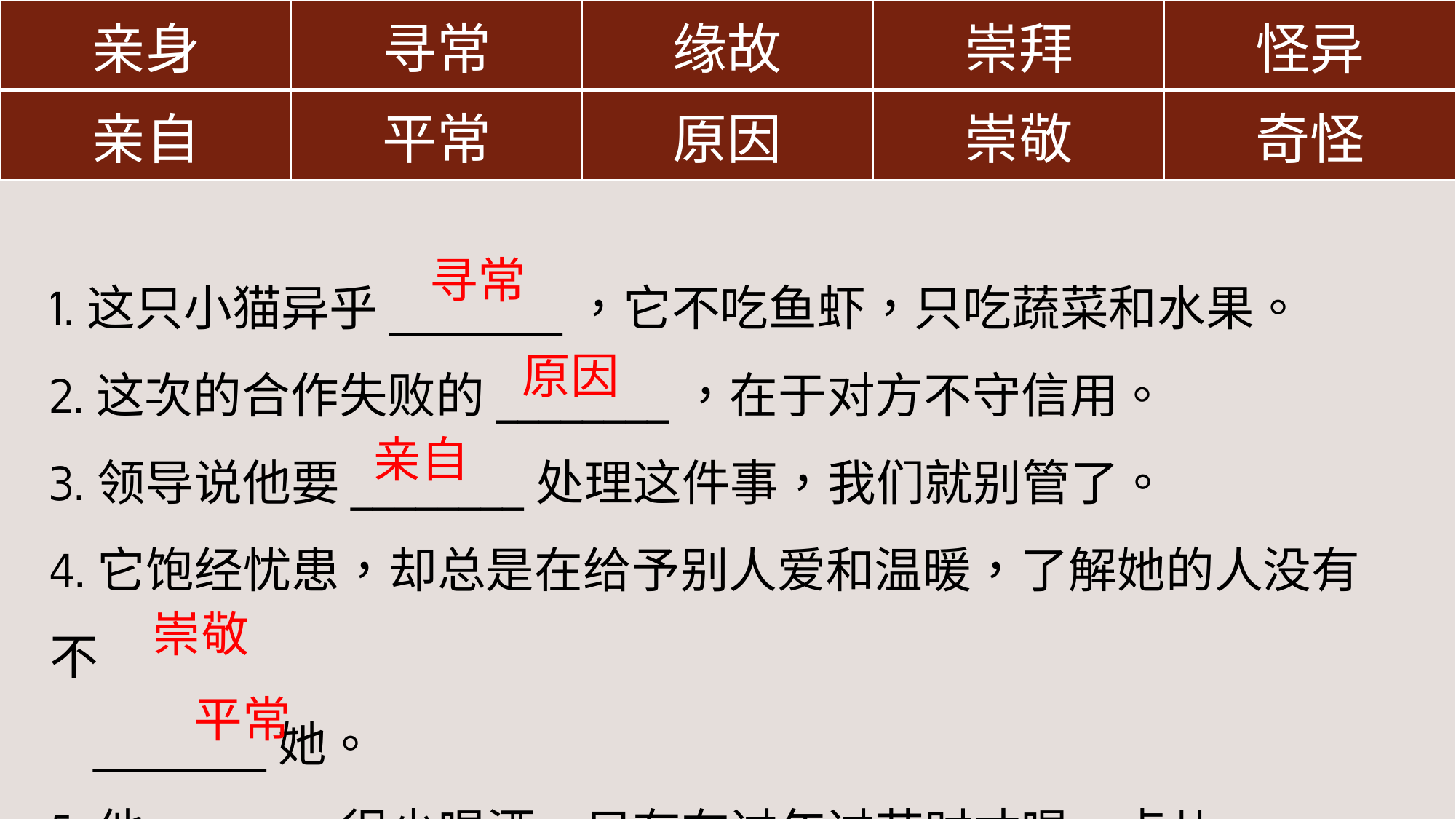

| 亲身 | 寻常 | 缘故 | 崇拜 | 怪异 |
| --- | --- | --- | --- | --- |
| 亲自 | 平常 | 原因 | 崇敬 | 奇怪 |
1.这只小猫异乎________，它不吃鱼虾，只吃蔬菜和水果。
2.这次的合作失败的________，在于对方不守信用。
3.领导说他要________处理这件事，我们就别管了。
4.它饱经忧患，却总是在给予别人爱和温暖，了解她的人没有不
   ________她。
5.他________很少喝酒，只有在过年过节时才喝一点儿。
寻常
原因
亲自
崇敬
平常